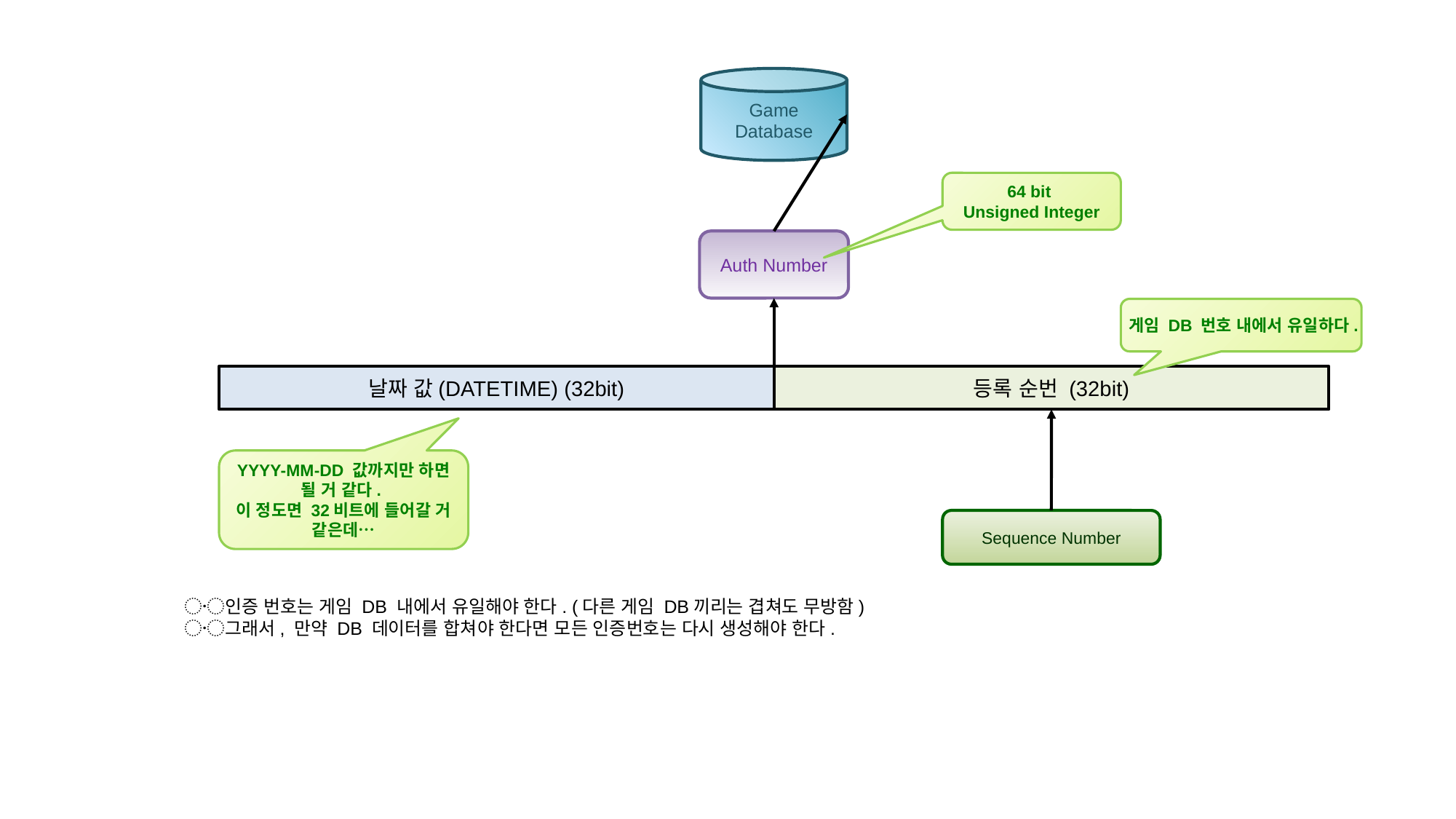

Game
Database
64 bit
Unsigned Integer
Auth Number
게임 DB 번호 내에서 유일하다.
날짜 값(DATETIME) (32bit)
등록 순번 (32bit)
YYYY-MM-DD 값까지만 하면 될 거 같다.
이 정도면 32비트에 들어갈 거 같은데…
Sequence Number
〮인증 번호는 게임 DB 내에서 유일해야 한다. (다른 게임 DB끼리는 겹쳐도 무방함)
〮그래서, 만약 DB 데이터를 합쳐야 한다면 모든 인증번호는 다시 생성해야 한다.